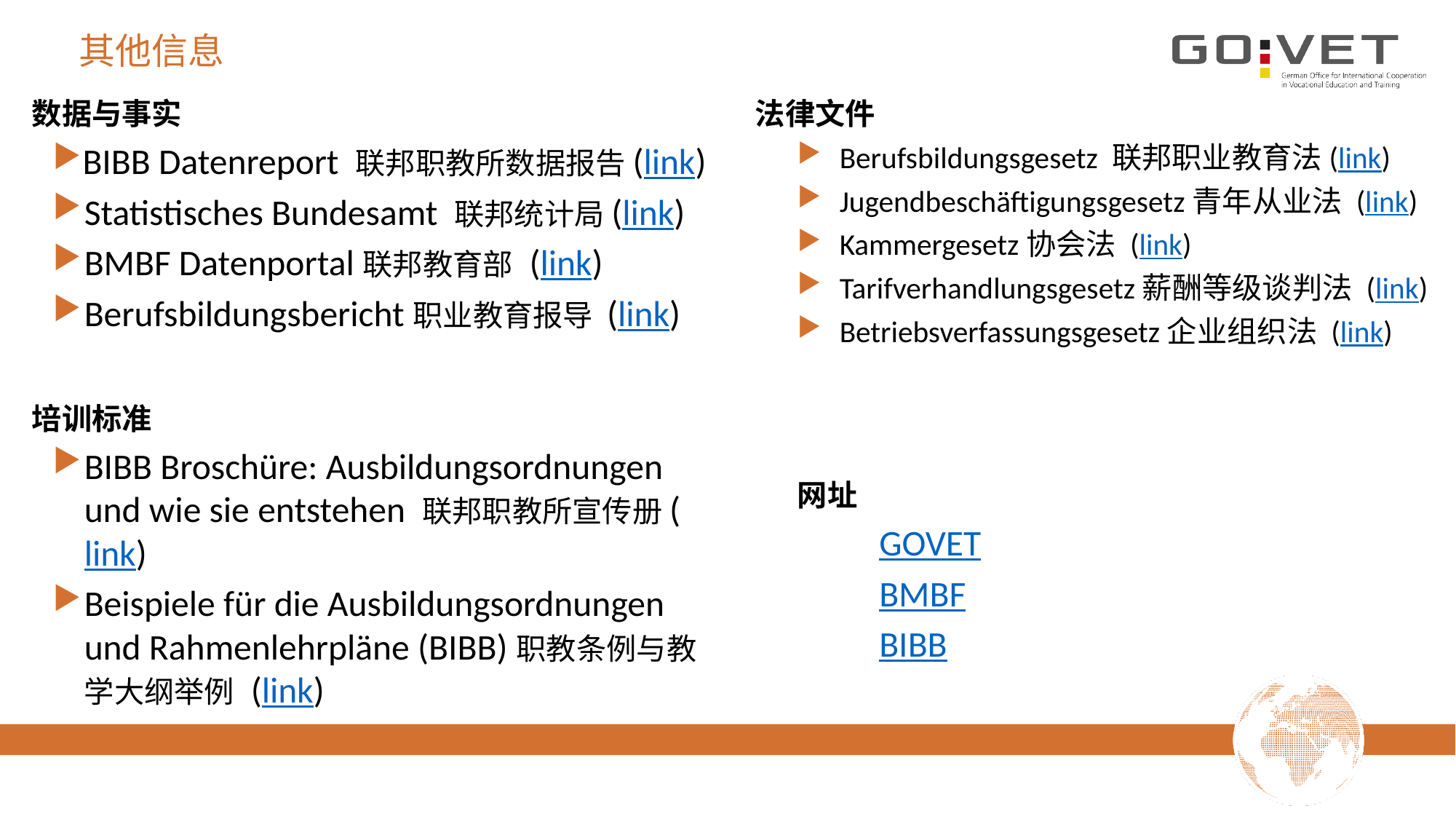

# 其他信息
数据与事实
BIBB Datenreport 联邦职教所数据报告(link)
Statistisches Bundesamt 联邦统计局(link)
BMBF Datenportal联邦教育部 (link)
Berufsbildungsbericht职业教育报导 (link)

培训标准
BIBB Broschüre: Ausbildungsordnungen und wie sie entstehen 联邦职教所宣传册(link)
Beispiele für die Ausbildungsordnungen und Rahmenlehrpläne (BIBB)职教条例与教学大纲举例 (link)

法律文件
Berufsbildungsgesetz 联邦职业教育法(link)
Jugendbeschäftigungsgesetz青年从业法 (link)
Kammergesetz协会法 (link)
Tarifverhandlungsgesetz薪酬等级谈判法 (link)
Betriebsverfassungsgesetz企业组织法 (link)

网址
          GOVET
          BMBF
          BIBB